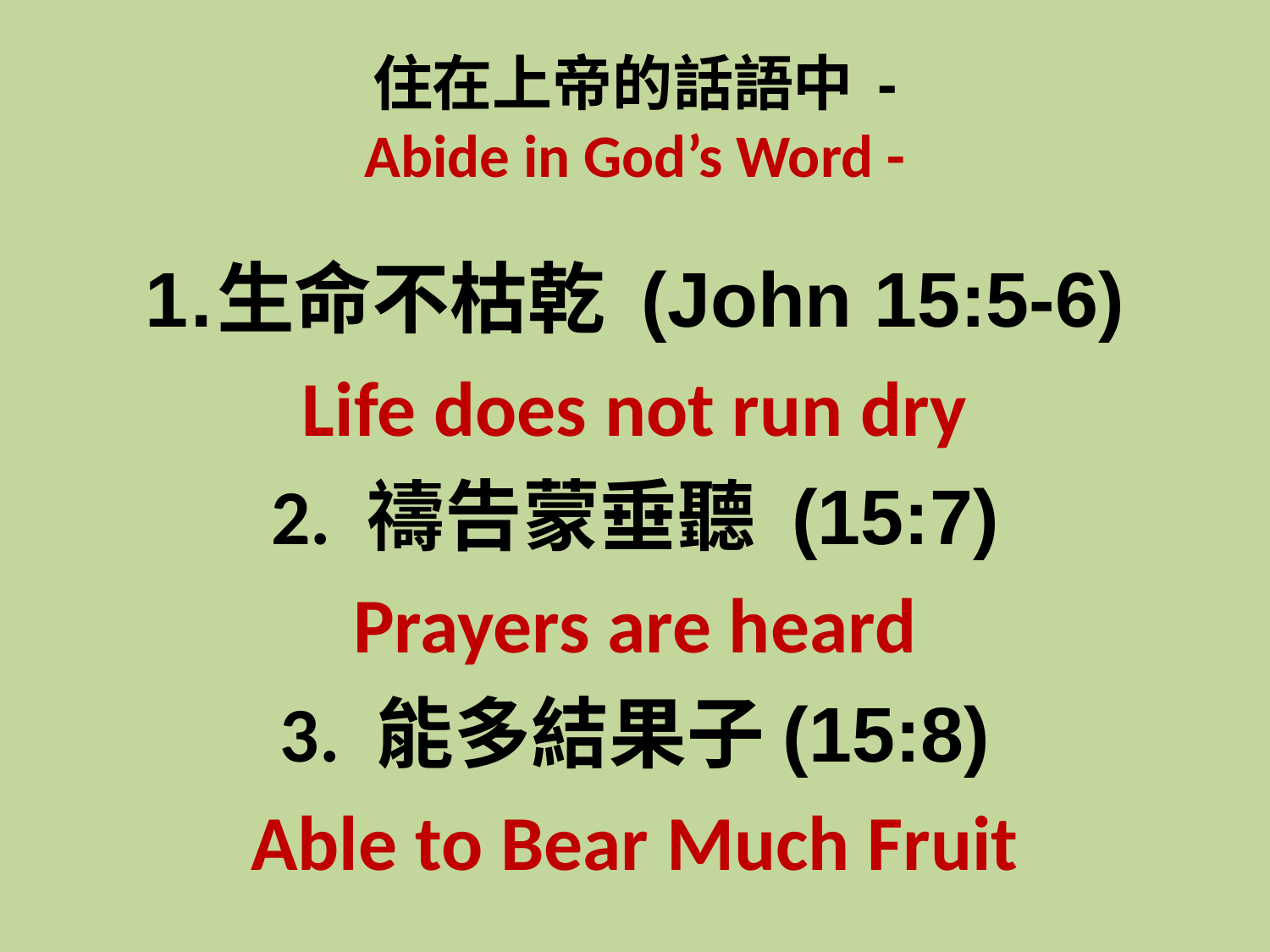

# 住在上帝的話語中 - Abide in God’s Word -
生命不枯乾 (John 15:5-6)
Life does not run dry
2. 禱告蒙垂聽 (15:7)
Prayers are heard
3. 能多結果子(15:8)
Able to Bear Much Fruit